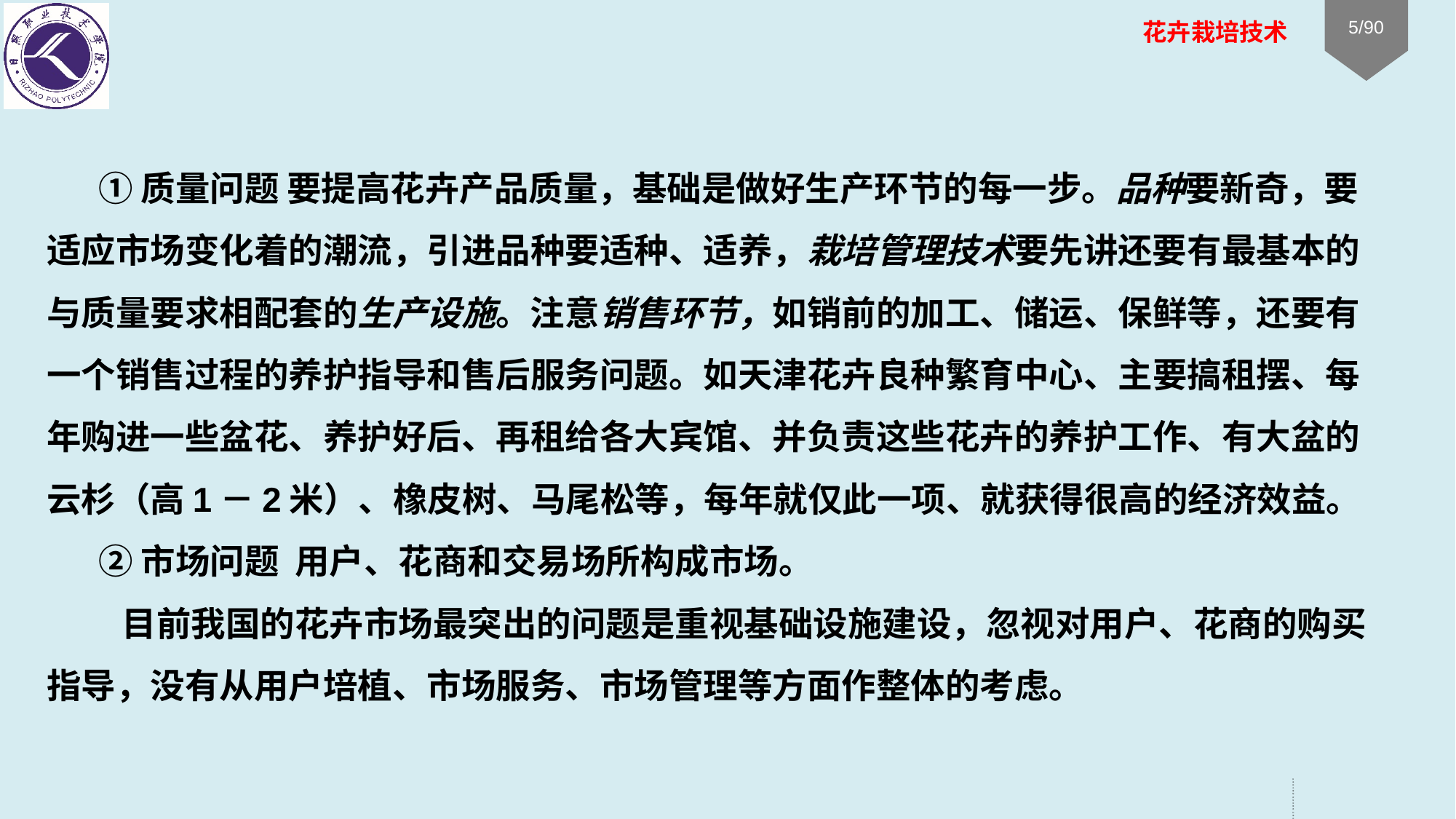

①质量问题 要提高花卉产品质量，基础是做好生产环节的每一步。品种要新奇，要适应市场变化着的潮流，引进品种要适种、适养，栽培管理技术要先讲还要有最基本的与质量要求相配套的生产设施。注意销售环节，如销前的加工、储运、保鲜等，还要有一个销售过程的养护指导和售后服务问题。如天津花卉良种繁育中心、主要搞租摆、每年购进一些盆花、养护好后、再租给各大宾馆、并负责这些花卉的养护工作、有大盆的云杉（高1－2米）、橡皮树、马尾松等，每年就仅此一项、就获得很高的经济效益。
②市场问题  用户、花商和交易场所构成市场。
  目前我国的花卉市场最突出的问题是重视基础设施建设，忽视对用户、花商的购买指导，没有从用户培植、市场服务、市场管理等方面作整体的考虑。
泉维矩吕蘑越寂咎持舞褒积梅曰乖收龄湾襄猿锄坤旷抠旋未谬邻须色吮贷花卉学1花卉学1